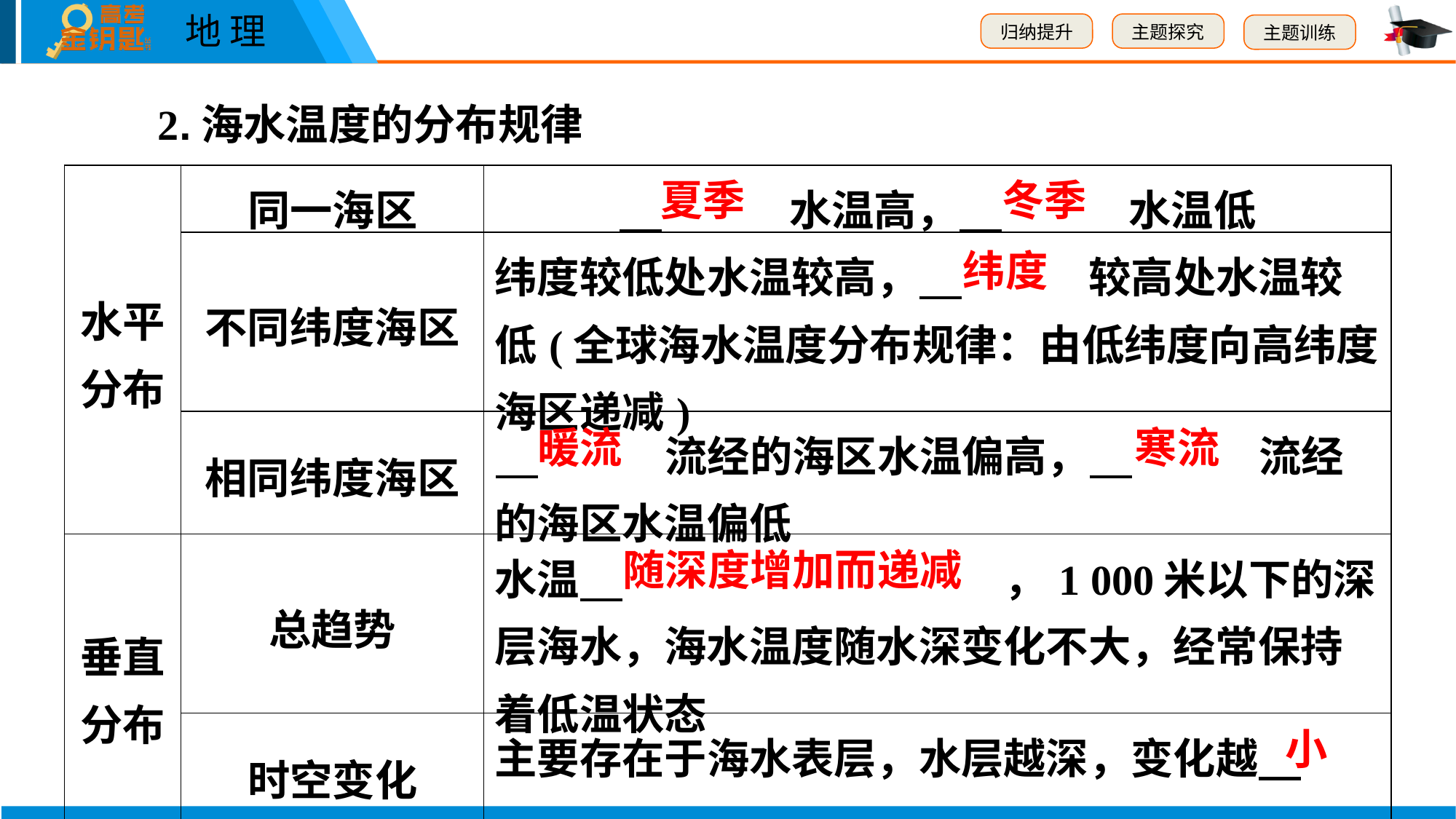

2.海水温度的分布规律
| 水平分布 | 同一海区 | 夏季　水温高， 　冬季　水温低 |
| --- | --- | --- |
|  | 不同纬度海区 | 纬度较低处水温较高， 　纬度　较高处水温较低(全球海水温度分布规律：由低纬度向高纬度海区递减) |
|  | 相同纬度海区 | 暖流　流经的海区水温偏高， 　寒流　流经的海区水温偏低 |
| 垂直分布 | 总趋势 | 水温 　随深度增加而递减　，1 000米以下的深层海水，海水温度随水深变化不大，经常保持着低温状态 |
|  | 时空变化 | 主要存在于海水表层，水层越深，变化越 　小 |
夏季
冬季
纬度
暖流
寒流
随深度增加而递减
小